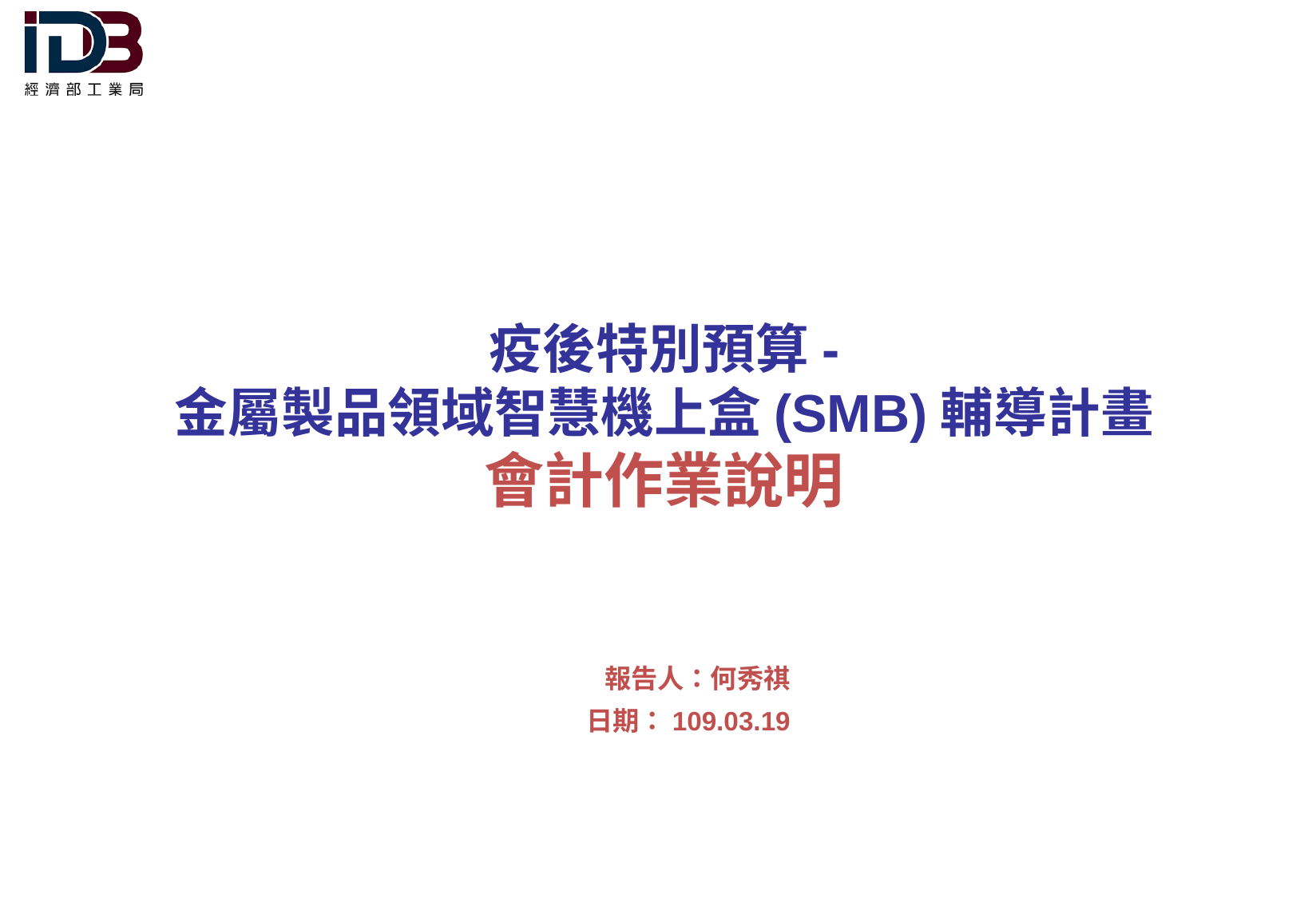

# 疫後特別預算- 金屬製品領域智慧機上盒(SMB)輔導計畫 會計作業說明
報告人：何秀祺
日期：109.03.19